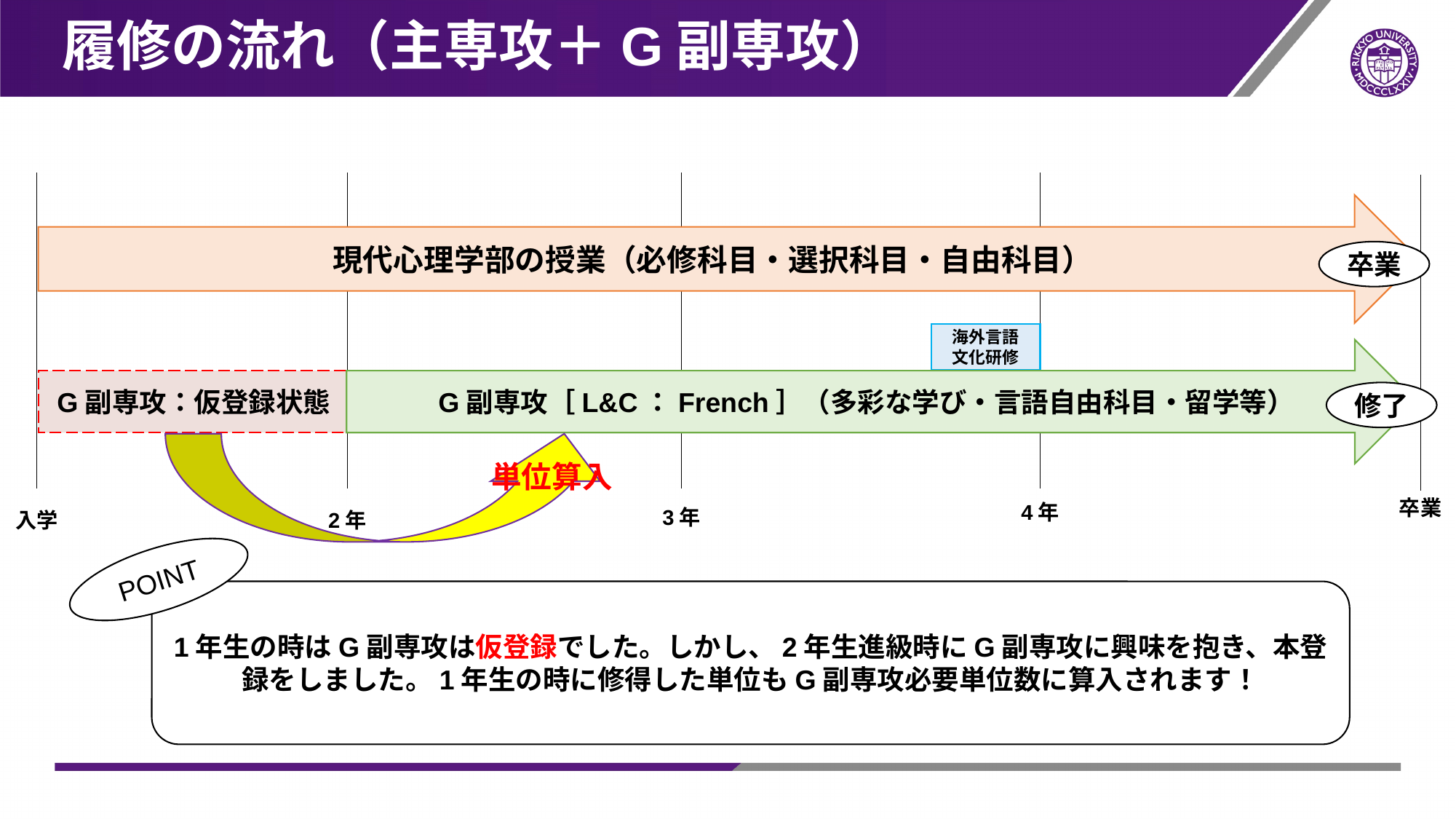

# 履修の流れ（主専攻＋G副専攻）
4年
3年
入学
2年
現代心理学部の授業（必修科目・選択科目・自由科目）
卒業
海外言語
文化研修
G副専攻［L&C：French］（多彩な学び・言語自由科目・留学等）
修了
G副専攻：仮登録状態

単位算入
卒業
POINT
1年生の時はG副専攻は仮登録でした。しかし、2年生進級時にG副専攻に興味を抱き、本登録をしました。1年生の時に修得した単位もG副専攻必要単位数に算入されます！